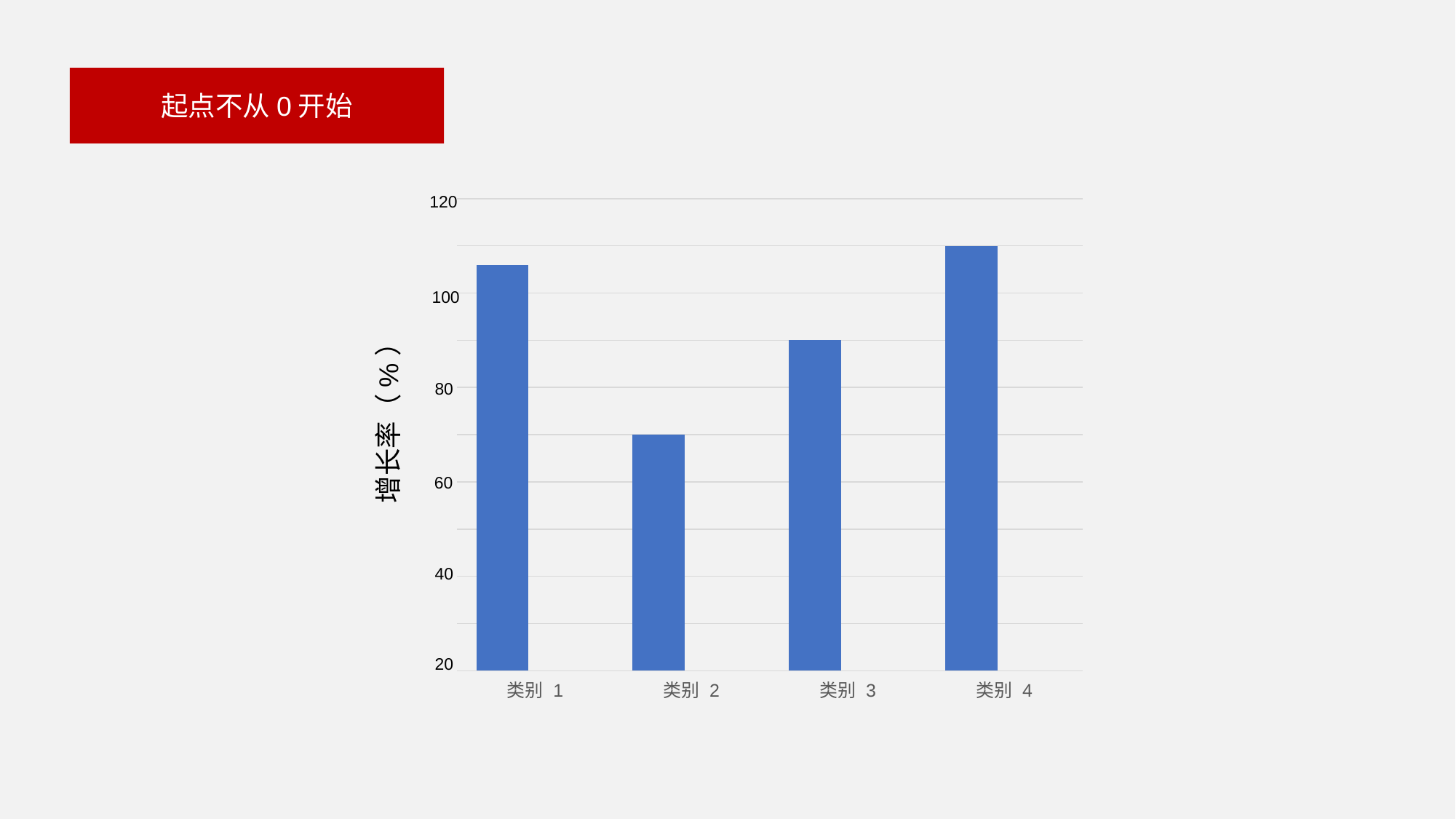

起点不从0开始
120

### Chart

| Category | 增长率 | 系列 3 |
|---|---|---|
| 类别 1 | 4.3 | None |
| 类别 2 | 2.5 | None |
| 类别 3 | 3.5 | None |
| 类别 4 | 4.5 | None |
100
80
增长率（%）
60
40
20